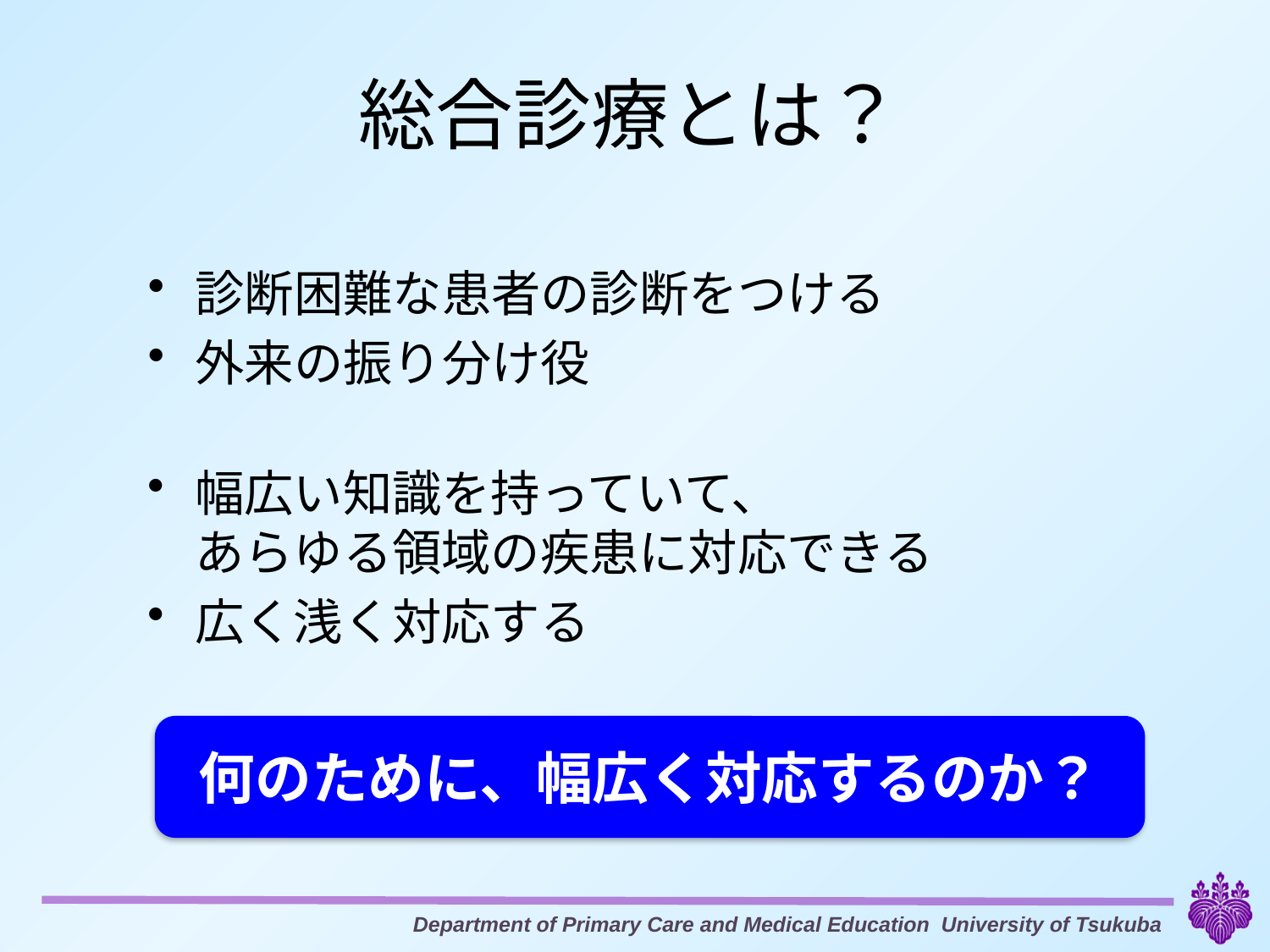

# 総合診療とは？
診断困難な患者の診断をつける
外来の振り分け役
幅広い知識を持っていて、
あらゆる領域の疾患に対応できる
広く浅く対応する
何のために、幅広く対応するのか？